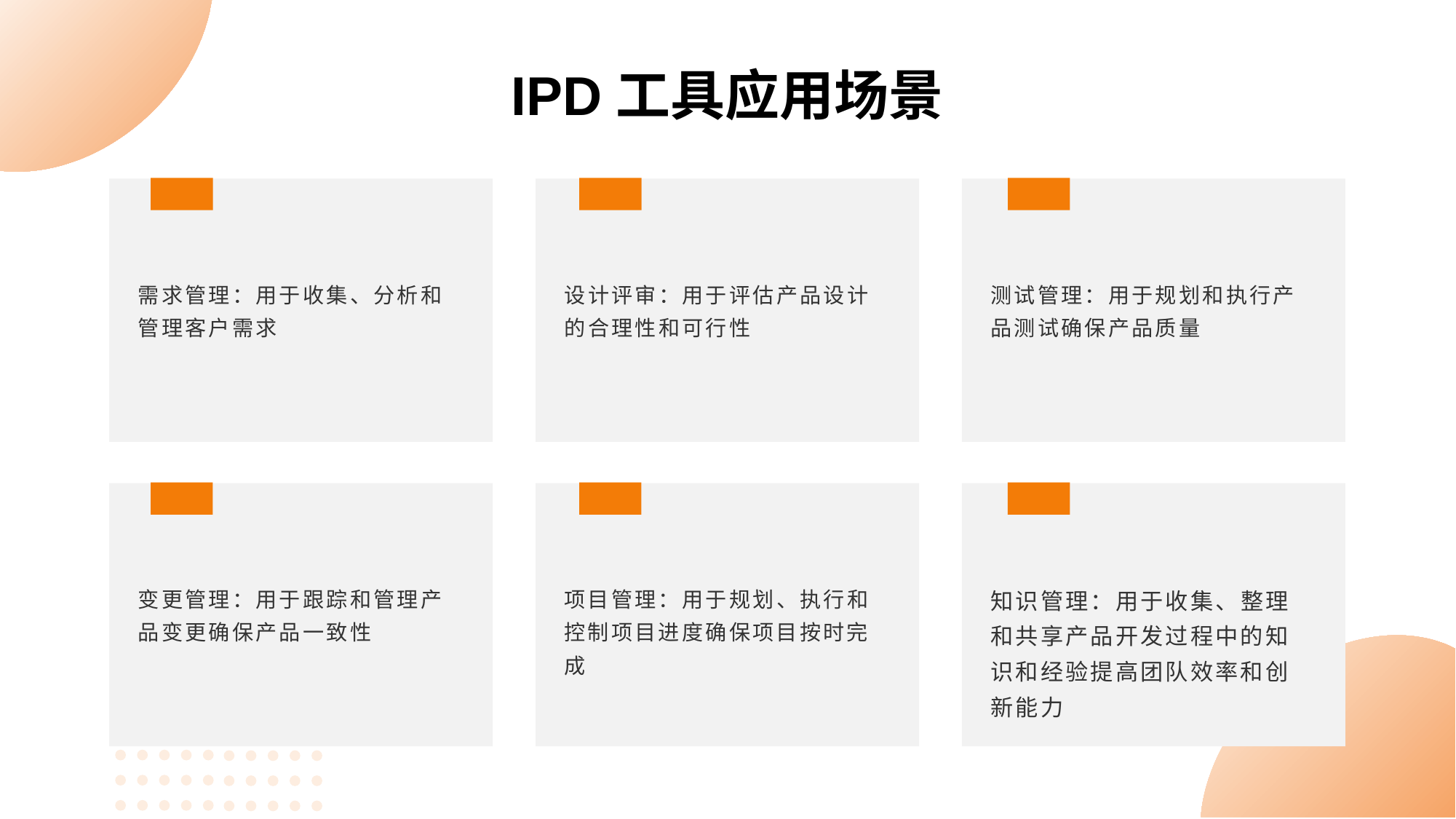

IPD工具应用场景

需求管理：用于收集、分析和管理客户需求
设计评审：用于评估产品设计的合理性和可行性
测试管理：用于规划和执行产品测试确保产品质量

变更管理：用于跟踪和管理产品变更确保产品一致性
项目管理：用于规划、执行和控制项目进度确保项目按时完成
知识管理：用于收集、整理和共享产品开发过程中的知识和经验提高团队效率和创新能力